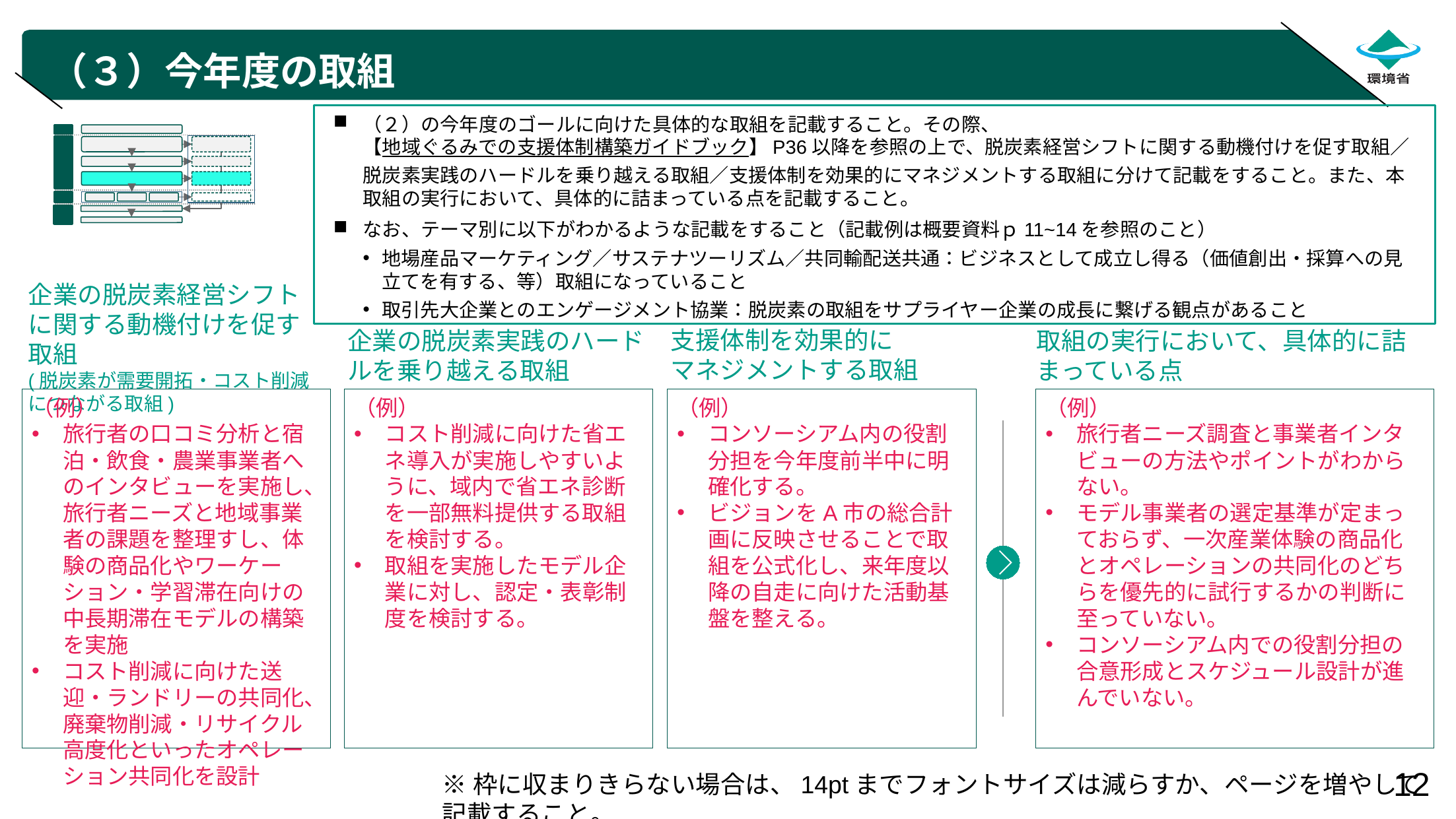

# （３）今年度の取組
（２）の今年度のゴールに向けた具体的な取組を記載すること。その際、
【地域ぐるみでの支援体制構築ガイドブック】P36以降を参照の上で、脱炭素経営シフトに関する動機付けを促す取組／脱炭素実践のハードルを乗り越える取組／支援体制を効果的にマネジメントする取組に分けて記載をすること。また、本取組の実行において、具体的に詰まっている点を記載すること。
なお、テーマ別に以下がわかるような記載をすること（記載例は概要資料ｐ11~14を参照のこと）
地場産品マーケティング／サステナツーリズム／共同輸配送共通：ビジネスとして成立し得る（価値創出・採算への見立てを有する、等）取組になっていること
取引先大企業とのエンゲージメント協業：脱炭素の取組をサプライヤー企業の成長に繋げる観点があること

企業の脱炭素経営シフトに関する動機付けを促す取組
(脱炭素が需要開拓・コスト削減につながる取組)
支援体制を効果的に
マネジメントする取組
企業の脱炭素実践のハードルを乗り越える取組
取組の実行において、具体的に詰まっている点
（例）
コンソーシアム内の役割分担を今年度前半中に明確化する。
ビジョンをA市の総合計画に反映させることで取組を公式化し、来年度以降の自走に向けた活動基盤を整える。
（例）
コスト削減に向けた省エネ導入が実施しやすいように、域内で省エネ診断を一部無料提供する取組を検討する。
取組を実施したモデル企業に対し、認定・表彰制度を検討する。
（例）
旅行者の口コミ分析と宿泊・飲食・農業事業者へのインタビューを実施し、旅行者ニーズと地域事業者の課題を整理すし、体験の商品化やワーケーション・学習滞在向けの中長期滞在モデルの構築を実施
コスト削減に向けた送迎・ランドリーの共同化、廃棄物削減・リサイクル高度化といったオペレーション共同化を設計
（例）
旅行者ニーズ調査と事業者インタビューの方法やポイントがわからない。
モデル事業者の選定基準が定まっておらず、一次産業体験の商品化とオペレーションの共同化のどちらを優先的に試行するかの判断に至っていない。
コンソーシアム内での役割分担の合意形成とスケジュール設計が進んでいない。

※枠に収まりきらない場合は、14ptまでフォントサイズは減らすか、ページを増やして記載すること。